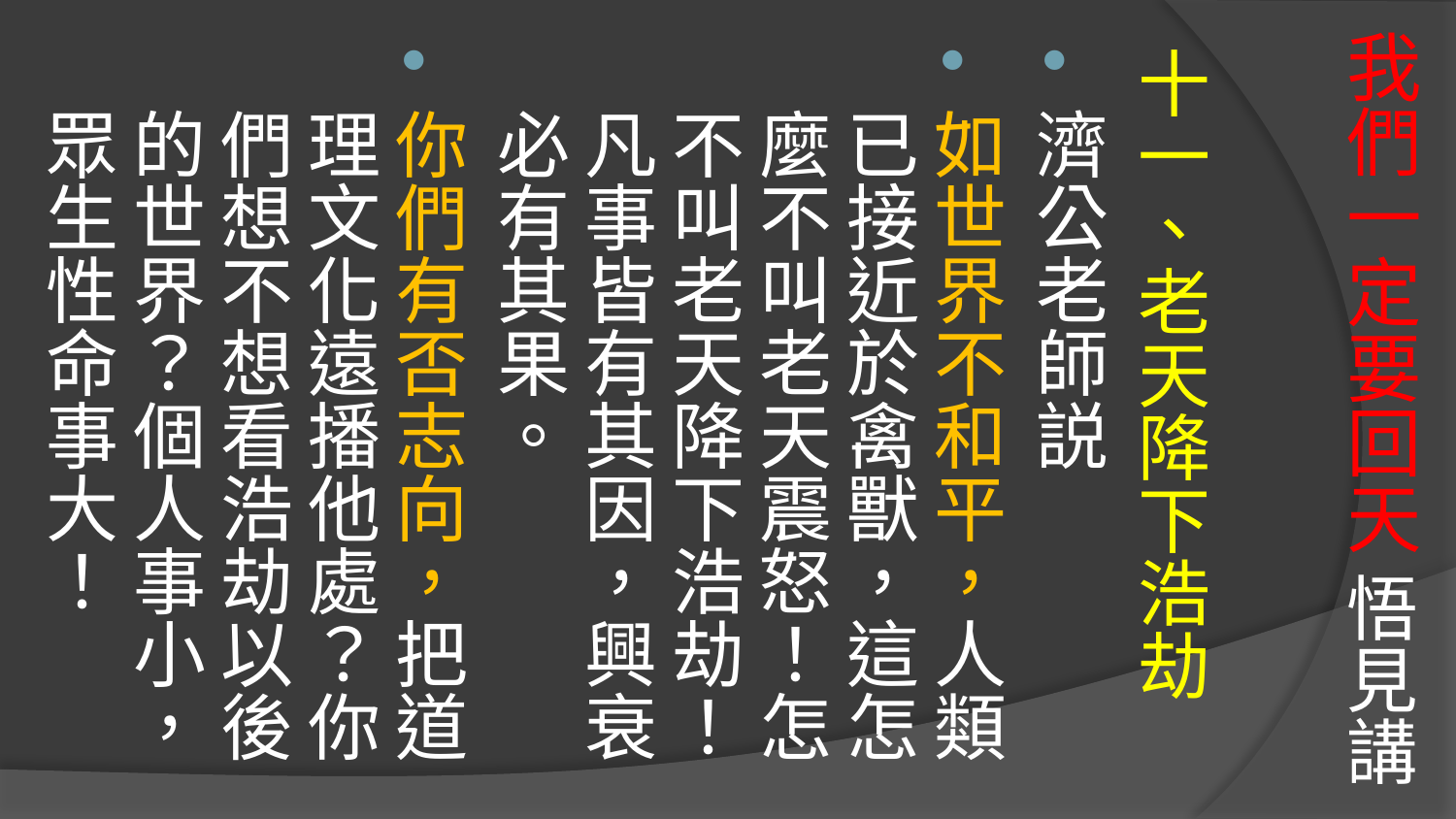

# 我們一定要回天 悟見講
十一、老天降下浩劫
濟公老師説
如世界不和平，人類已接近於禽獸，這怎麼不叫老天震怒！怎不叫老天降下浩劫！凡事皆有其因，興衰必有其果。
你們有否志向，把道理文化遠播他處？你們想不想看浩劫以後的世界？個人事小，眾生性命事大！